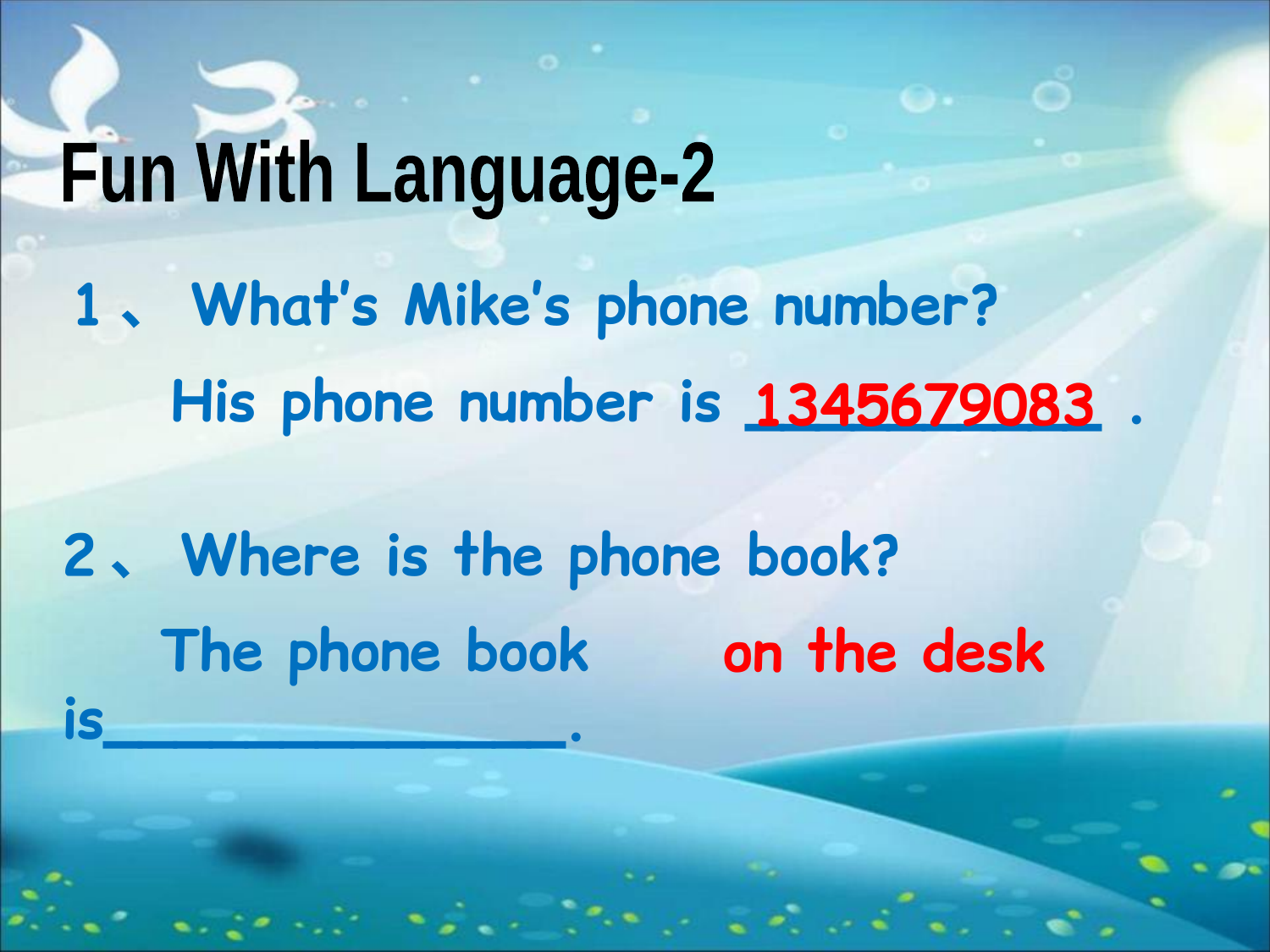

Fun With Language-2
1、What’s Mike’s phone number?
    His phone number is __________ .
1345679083
2、Where is the phone book?
    The phone book is_____________.
on the desk
再读一次上面的小对话，
完成两个问题。检验学
生的阅读水平